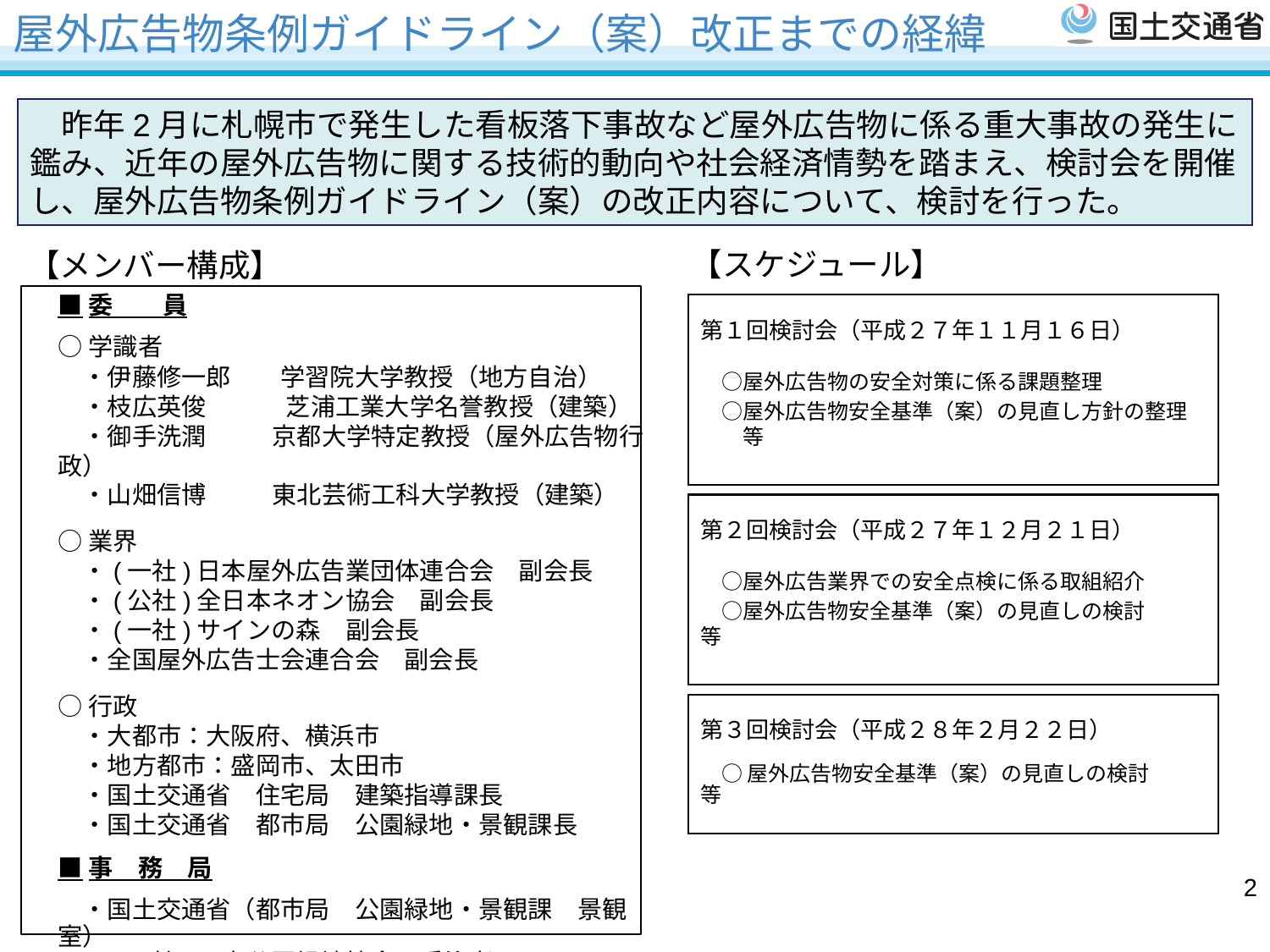

# 屋外広告物条例ガイドライン（案）改正までの経緯

第１回検討会（平成２７年１１月１６日）

　○屋外広告物の安全対策に係る課題整理
　○屋外広告物安全基準（案）の見直し方針の整理　　等

　昨年2月に札幌市で発生した看板落下事故など屋外広告物に係る重大事故の発生に鑑み、近年の屋外広告物に関する技術的動向や社会経済情勢を踏まえ、検討会を開催し、屋外広告物条例ガイドライン（案）の改正内容について、検討を行った。
【スケジュール】
【メンバー構成】

■委　　員

○学識者
　・伊藤修一郎　　学習院大学教授（地方自治）
　・枝広英俊　　 　芝浦工業大学名誉教授（建築）
　・御手洗潤　   　京都大学特定教授（屋外広告物行政）
　・山畑信博　　   東北芸術工科大学教授（建築）

○業界
　・(一社)日本屋外広告業団体連合会　副会長
　・(公社)全日本ネオン協会　副会長
　・(一社)サインの森　副会長
　・全国屋外広告士会連合会　副会長

○行政
　・大都市：大阪府、横浜市
　・地方都市：盛岡市、太田市
　・国土交通省　住宅局　建築指導課長
　・国土交通省　都市局　公園緑地・景観課長

■事　務　局

　・国土交通省（都市局　公園緑地・景観課　景観室）
　・(一社)日本公園緑地協会＜受注者＞

第１回検討会（平成２７年１１月１６日）

　○屋外広告物の安全対策に係る課題整理
　○屋外広告物安全基準（案）の見直し方針の整理　　等

第２回検討会（平成２７年１２月２１日）

　○屋外広告業界での安全点検に係る取組紹介
　○屋外広告物安全基準（案）の見直しの検討　　等

第３回検討会（平成２８年２月２２日）

　○ 屋外広告物安全基準（案）の見直しの検討　　等

2